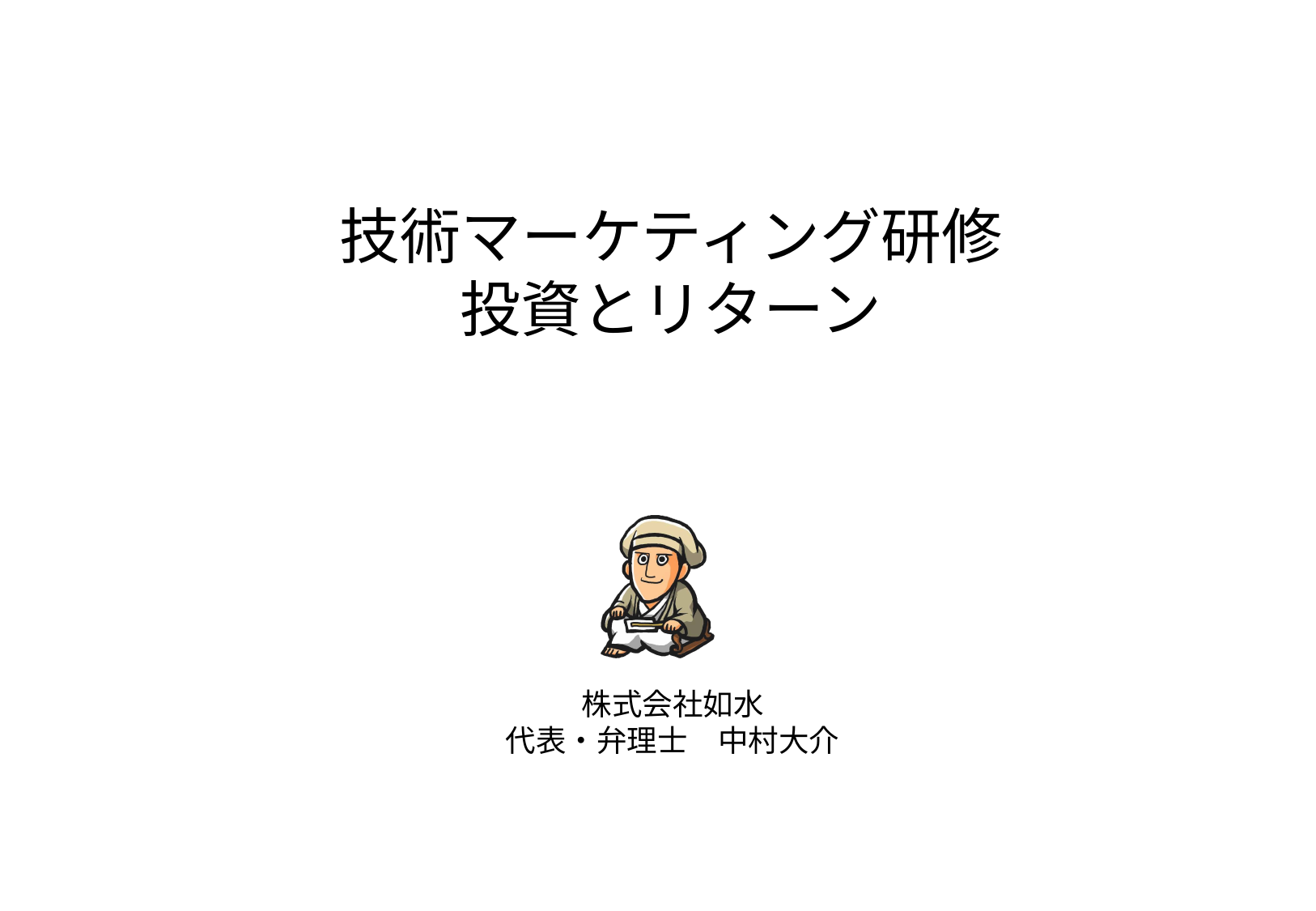

技術マーケティング研修
投資とリターン
　株式会社如水
　代表・弁理士　中村大介